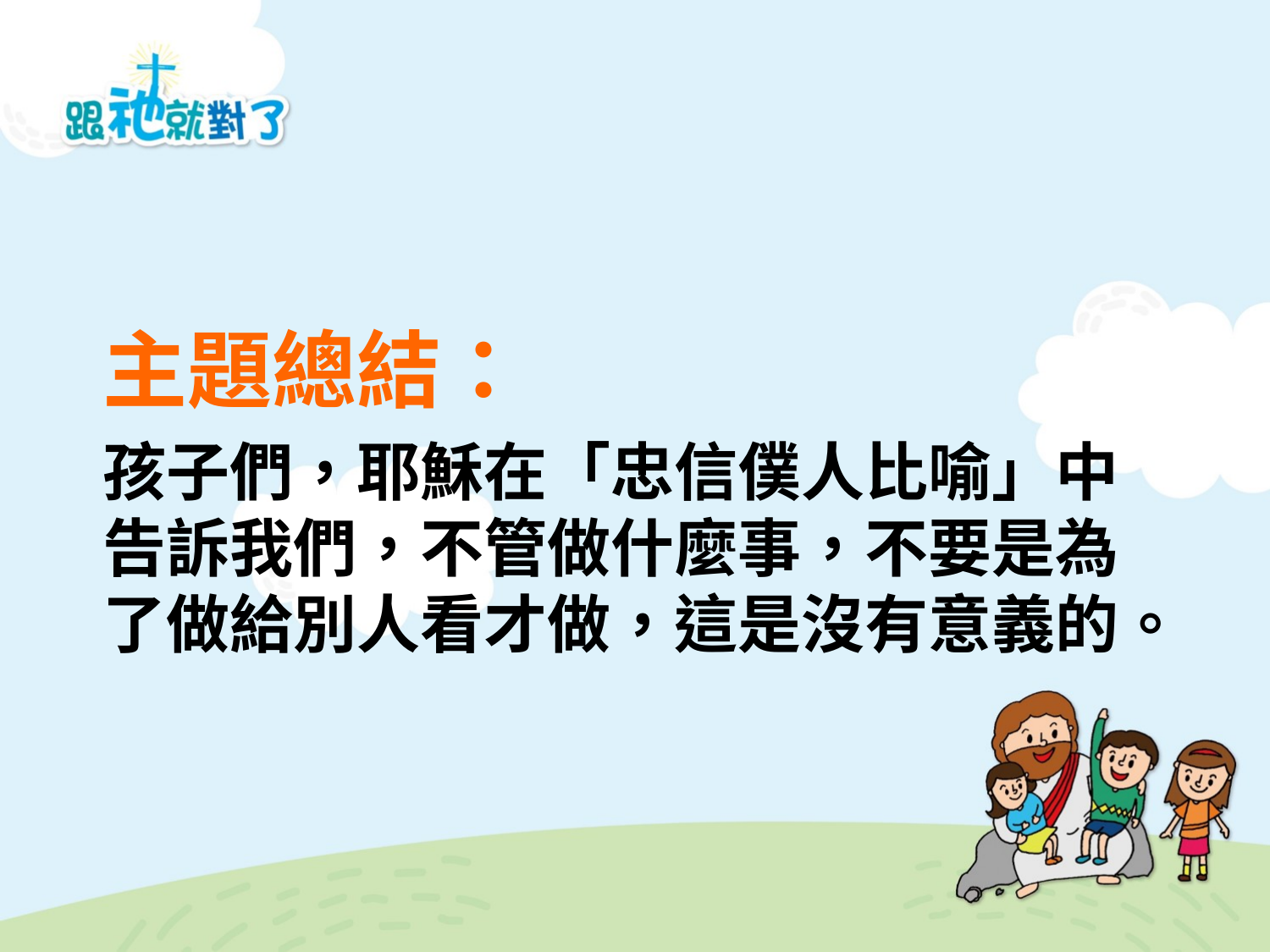

主題總結：
孩子們，耶穌在「忠信僕人比喻」中告訴我們，不管做什麼事，不要是為了做給別人看才做，這是沒有意義的。